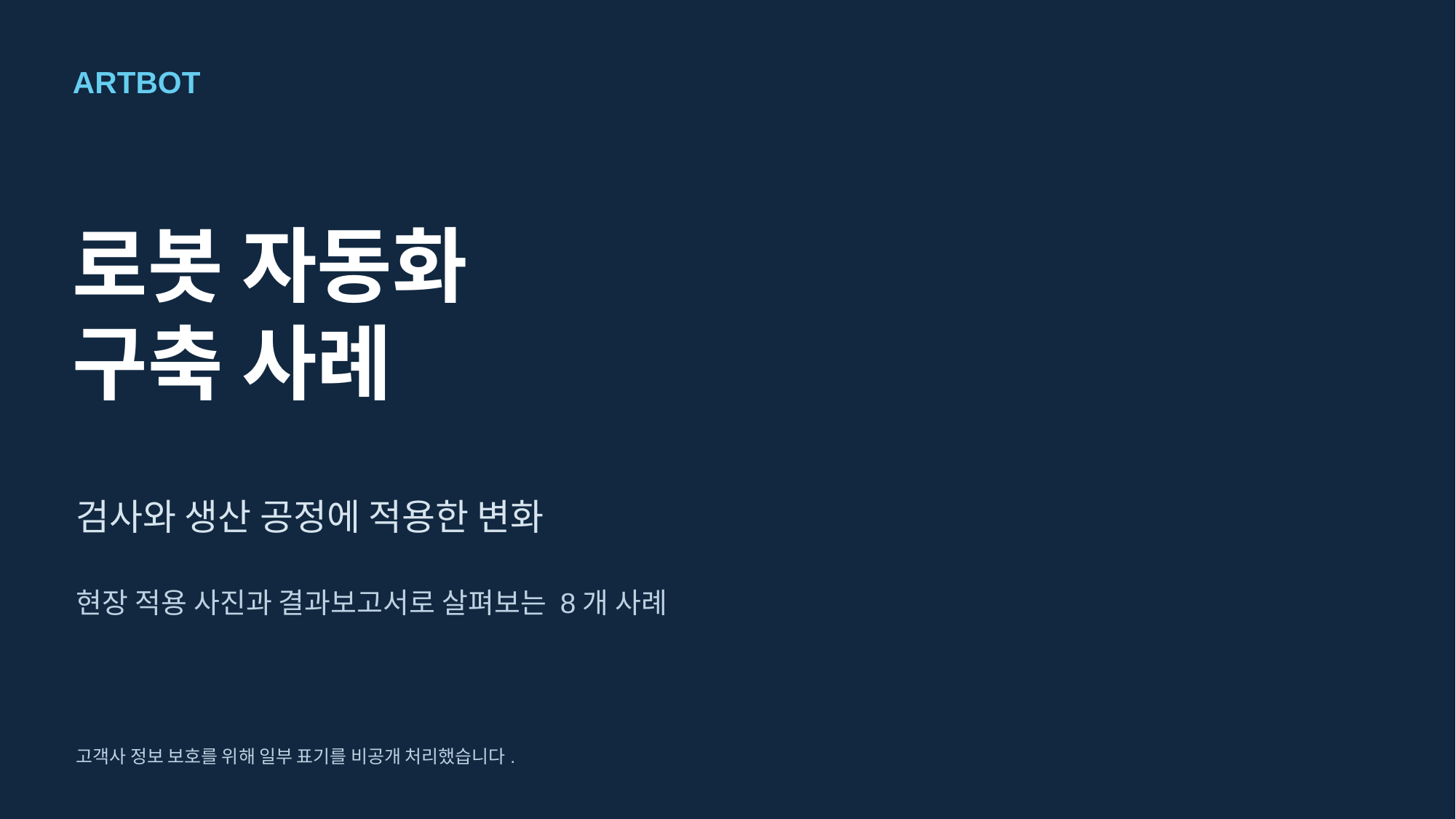

ARTBOT
로봇 자동화
구축 사례
검사와 생산 공정에 적용한 변화
현장 적용 사진과 결과보고서로 살펴보는 8개 사례
고객사 정보 보호를 위해 일부 표기를 비공개 처리했습니다.